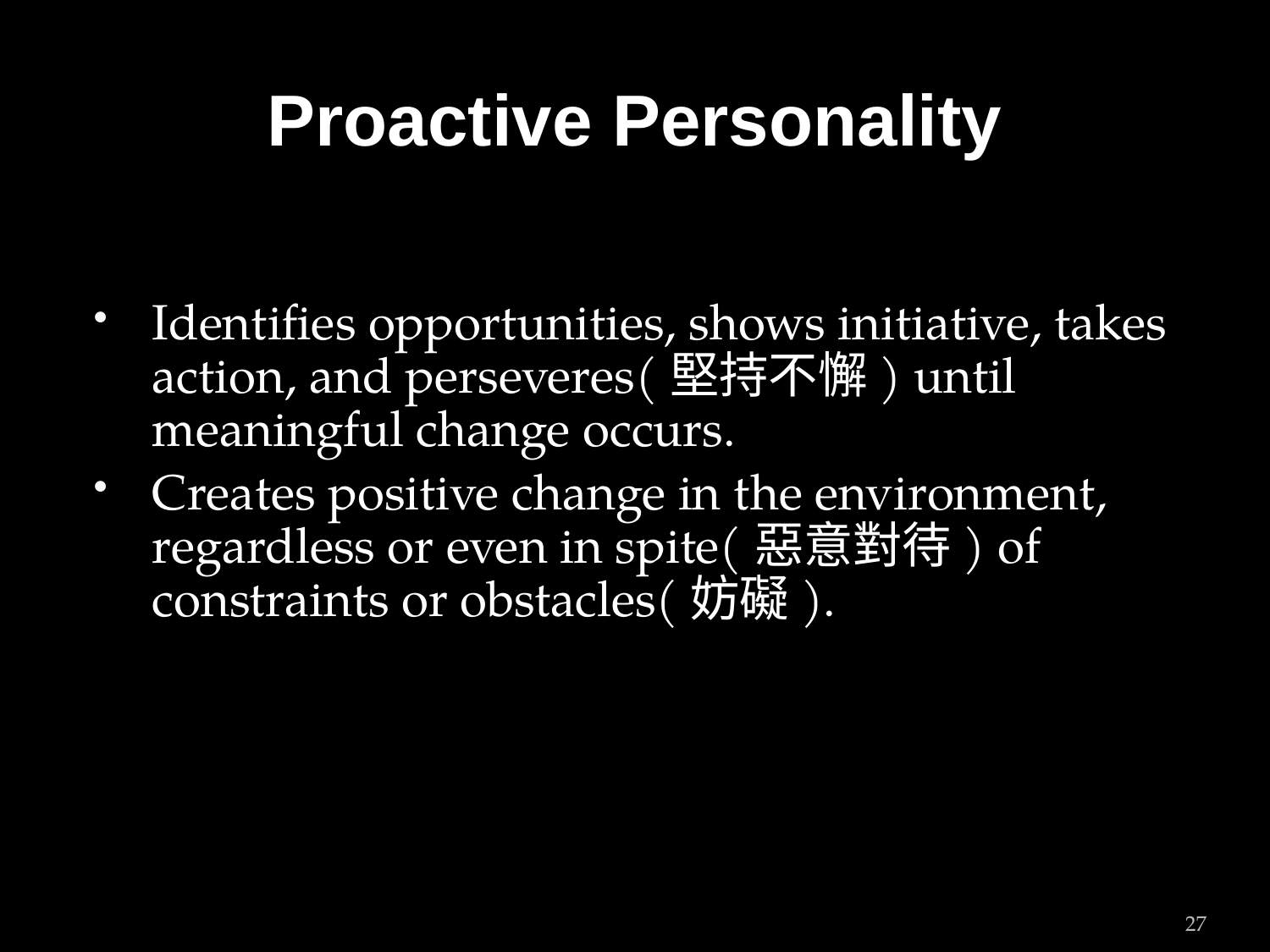

# Proactive Personality

Identifies opportunities, shows initiative, takes action, and perseveres(堅持不懈) until meaningful change occurs.
Creates positive change in the environment, regardless or even in spite(惡意對待) of constraints or obstacles(妨礙).
27